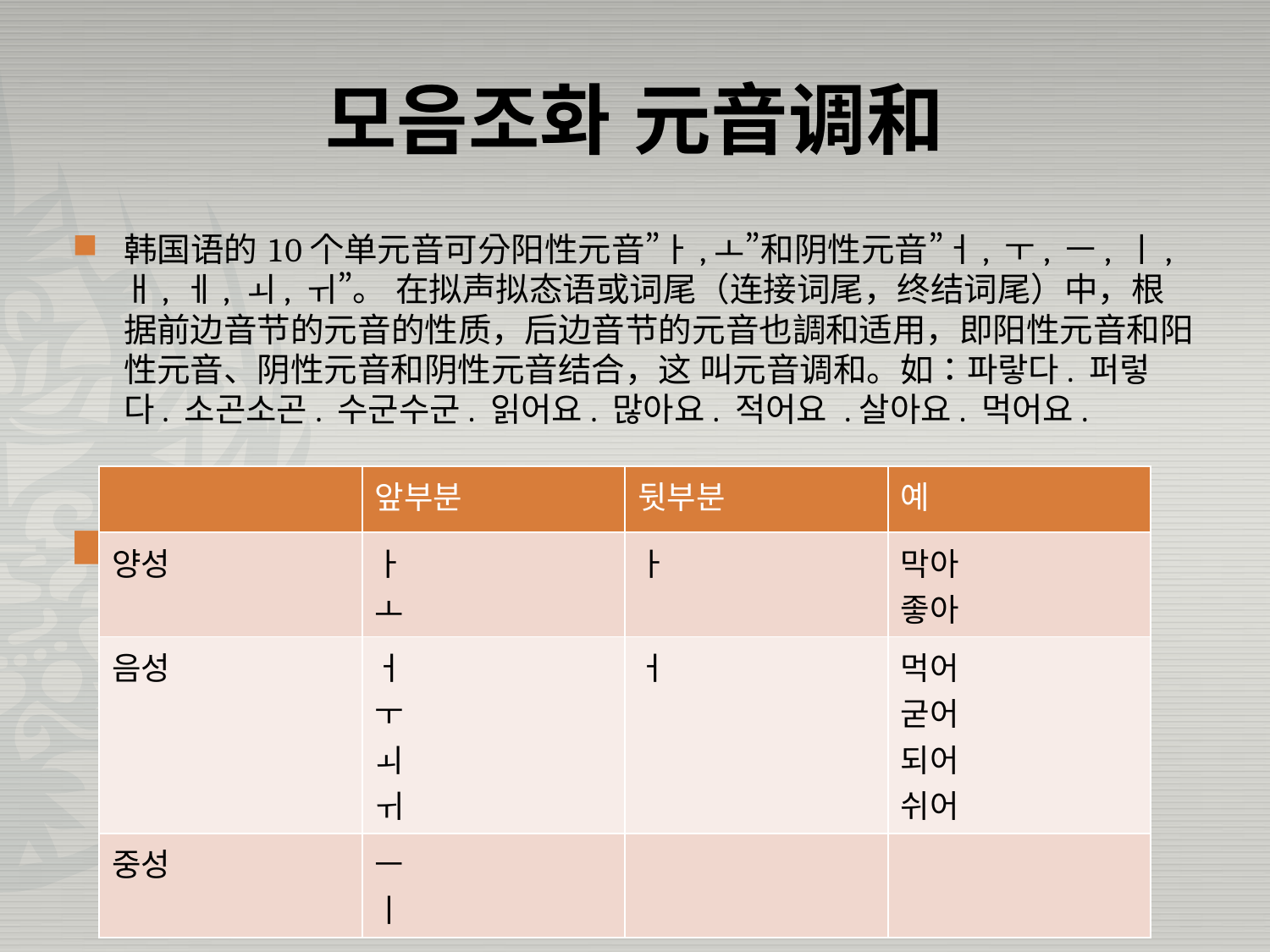

# 모음조화 元音调和
韩国语的10个单元音可分阳性元音”ㅏ,ㅗ”和阴性元音”ㅓ, ㅜ, ㅡ, ㅣ, ㅐ, ㅔ, ㅚ, ㅟ”。 在拟声拟态语或词尾（连接词尾，终结词尾）中，根据前边音节的元音的性质，后边音节的元音也調和适用，即阳性元音和阳性元音、阴性元音和阴性元音结合，这 叫元音调和。如：파랗다. 퍼렇다. 소곤소곤. 수군수군. 읽어요. 많아요. 적어요 .살아요. 먹어요.

|  | 앞부분 | 뒷부분 | 예 |
| --- | --- | --- | --- |
| 양성 | ㅏ ㅗ | ㅏ | 막아 좋아 |
| 음성 | ㅓ ㅜ ㅚ ㅟ | ㅓ | 먹어 굳어 되어 쉬어 |
| 중성 | ㅡ ㅣ |  |  |